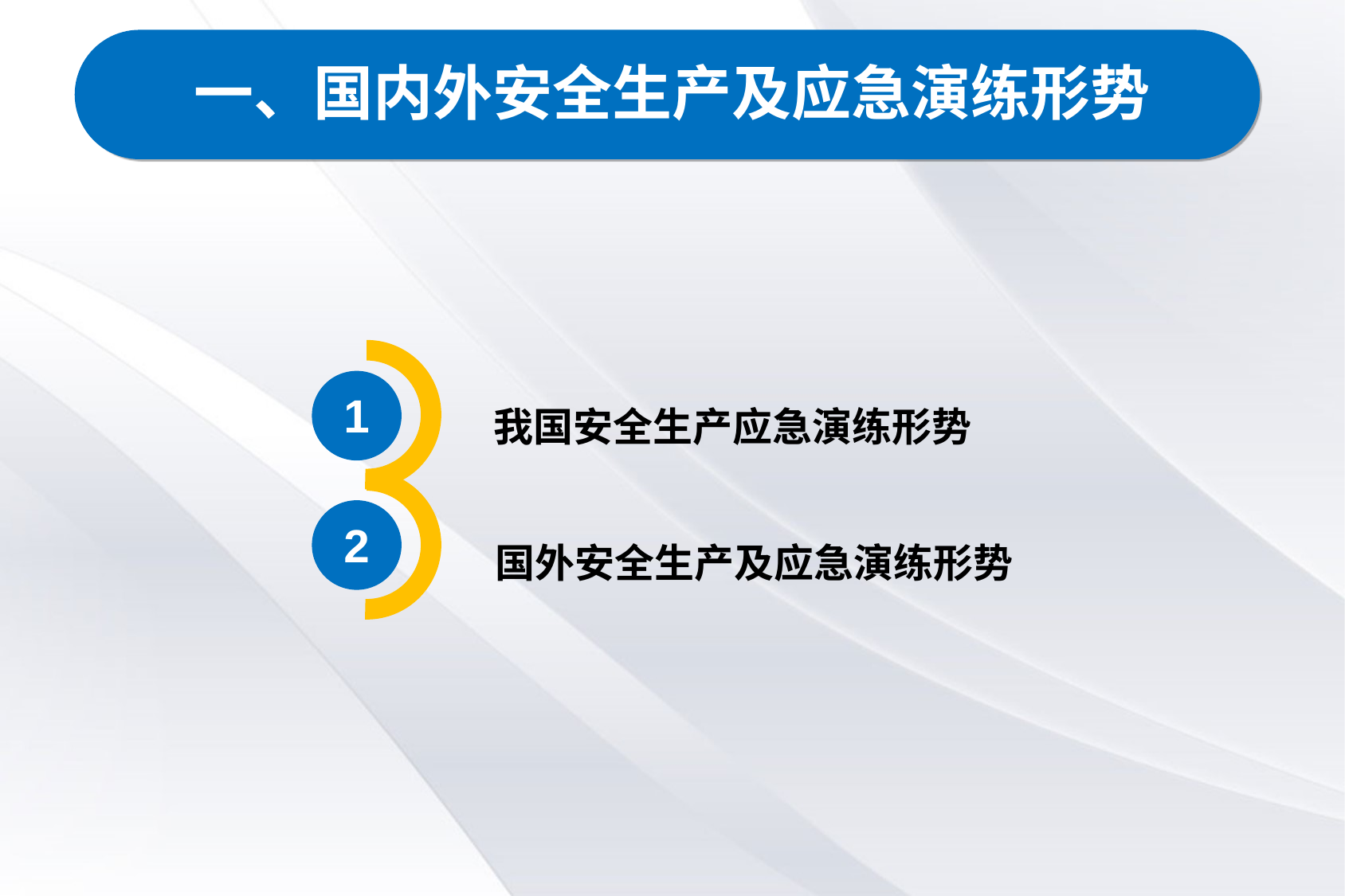

# 一、国内外安全生产及应急演练形势

1
我国安全生产应急演练形势

2
国外安全生产及应急演练形势